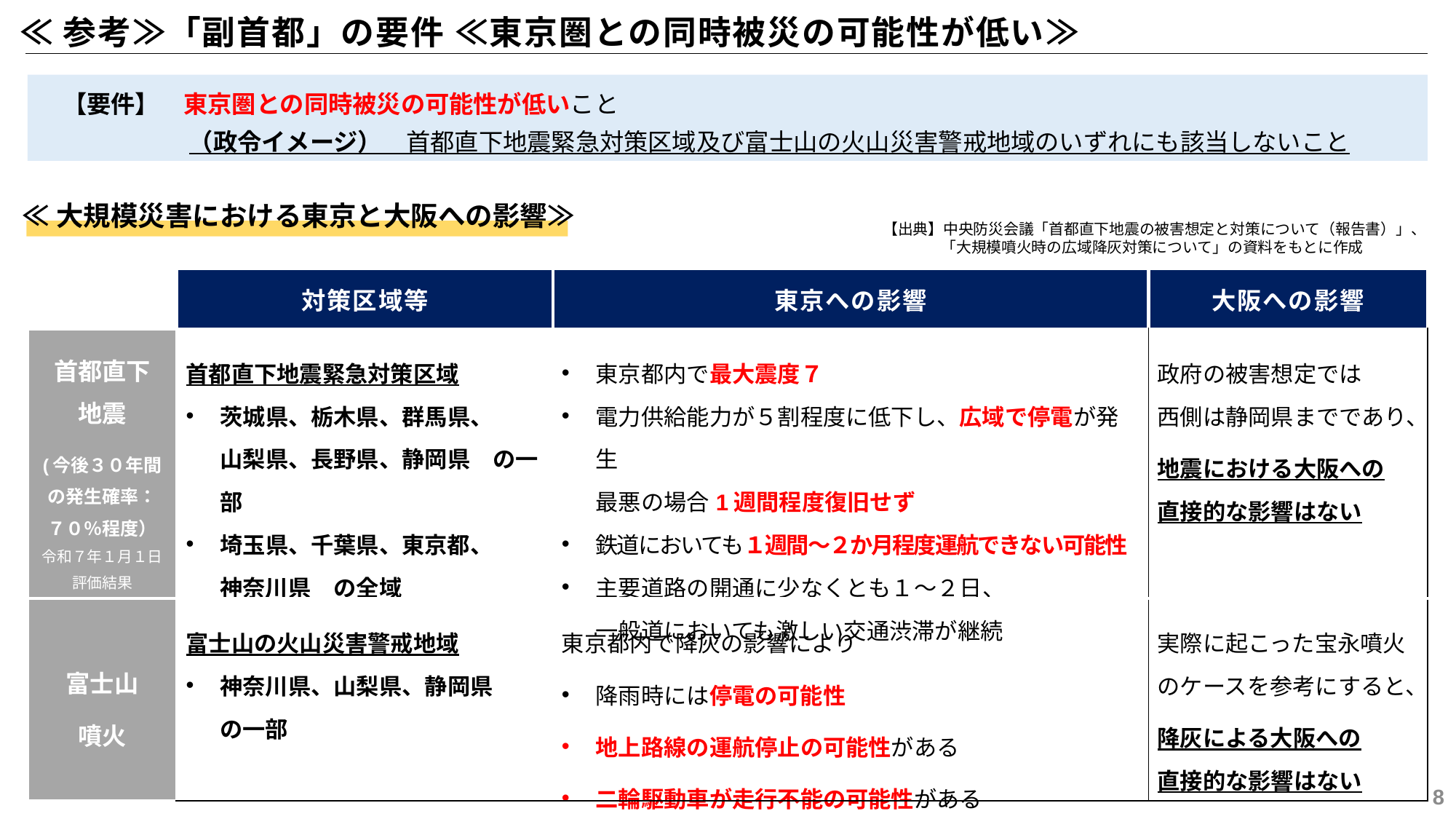

≪参考≫「副首都」の要件 ≪東京圏との同時被災の可能性が低い≫
　【要件】　東京圏との同時被災の可能性が低いこと
　　　　　　 （政令イメージ）　首都直下地震緊急対策区域及び富士山の火山災害警戒地域のいずれにも該当しないこと
≪大規模災害における東京と大阪への影響≫
【出典】中央防災会議「首都直下地震の被害想定と対策について（報告書）」、
　「大規模噴火時の広域降灰対策について」の資料をもとに作成

|  | 対策区域等 | 東京への影響 | 大阪への影響 |
| --- | --- | --- | --- |
| 首都直下 地震 (今後３０年間の発生確率： ７０％程度） 令和７年１月１日 評価結果 | 首都直下地震緊急対策区域 茨城県、栃木県、群馬県、 山梨県、長野県、静岡県　の一部 埼玉県、千葉県、東京都、 神奈川県　の全域 | 東京都内で最大震度７ 電力供給能力が５割程度に低下し、広域で停電が発生 最悪の場合1週間程度復旧せず 鉄道においても１週間～２か月程度運航できない可能性 主要道路の開通に少なくとも１～２日、 一般道においても激しい交通渋滞が継続 | 政府の被害想定では 西側は静岡県までであり、 地震における大阪への 直接的な影響はない |
| 富士山 噴火 | 富士山の火山災害警戒地域 神奈川県、山梨県、静岡県　 の一部 | 東京都内で降灰の影響により 降雨時には停電の可能性 地上路線の運航停止の可能性がある 二輪駆動車が走行不能の可能性がある | 実際に起こった宝永噴火のケースを参考にすると、 降灰による大阪への 直接的な影響はない |
8